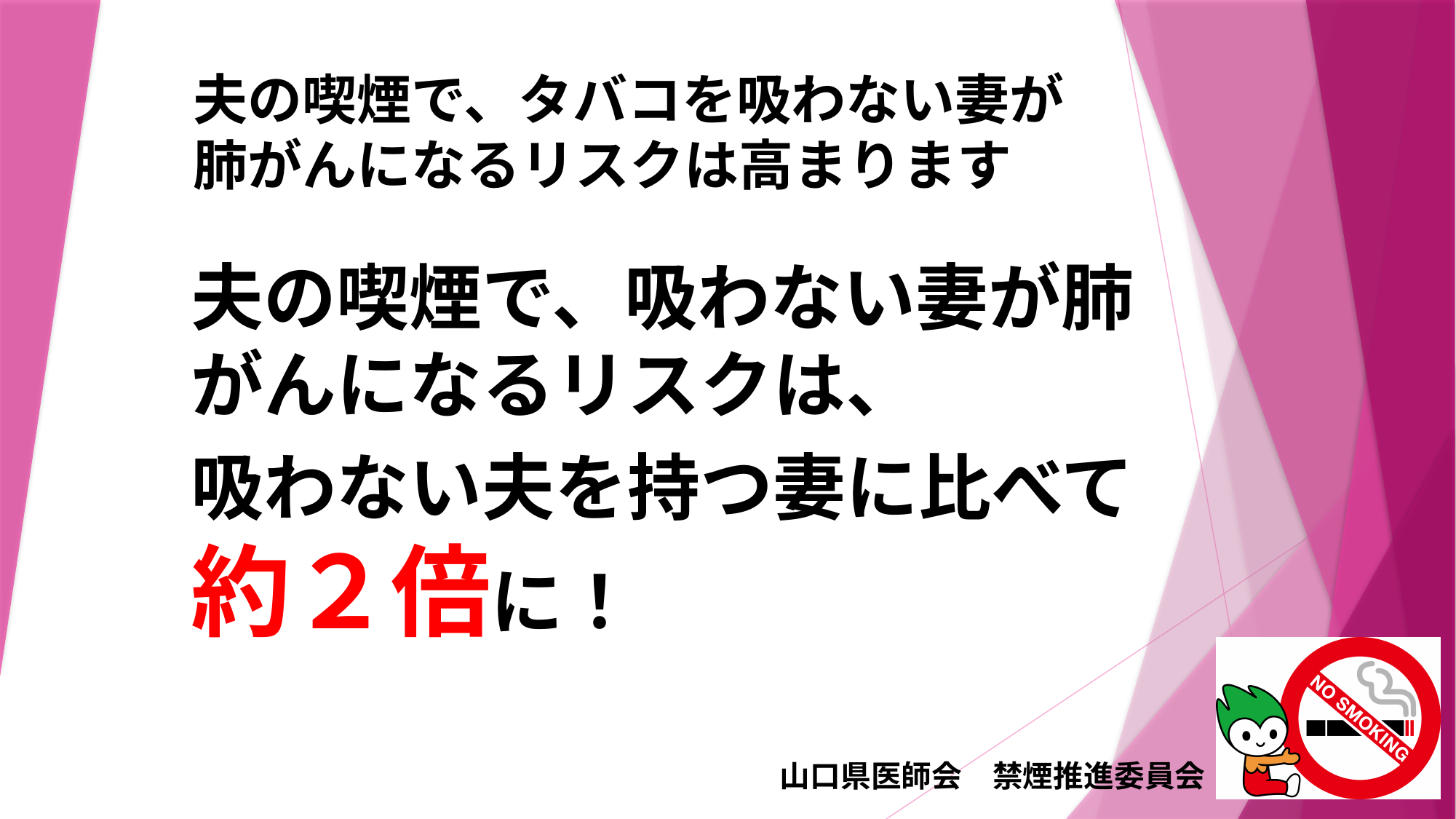

# 夫の喫煙で、タバコを吸わない妻が肺がんになるリスクは高まります
夫の喫煙で、吸わない妻が肺がんになるリスクは、
吸わない夫を持つ妻に比べて約２倍に！